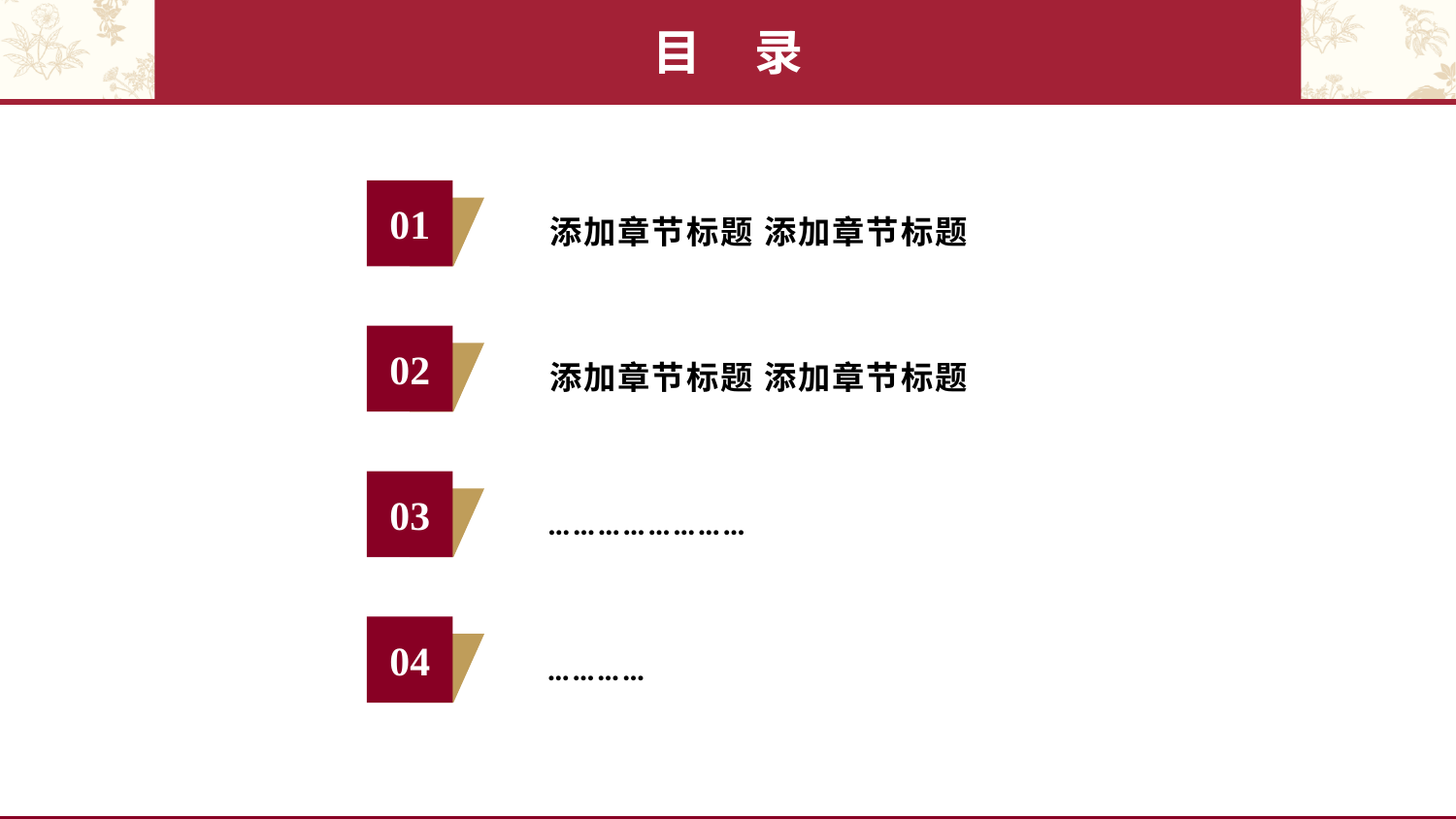

# 目　录
01

添加章节标题 添加章节标题
02

添加章节标题 添加章节标题
03

……………………
04

…………